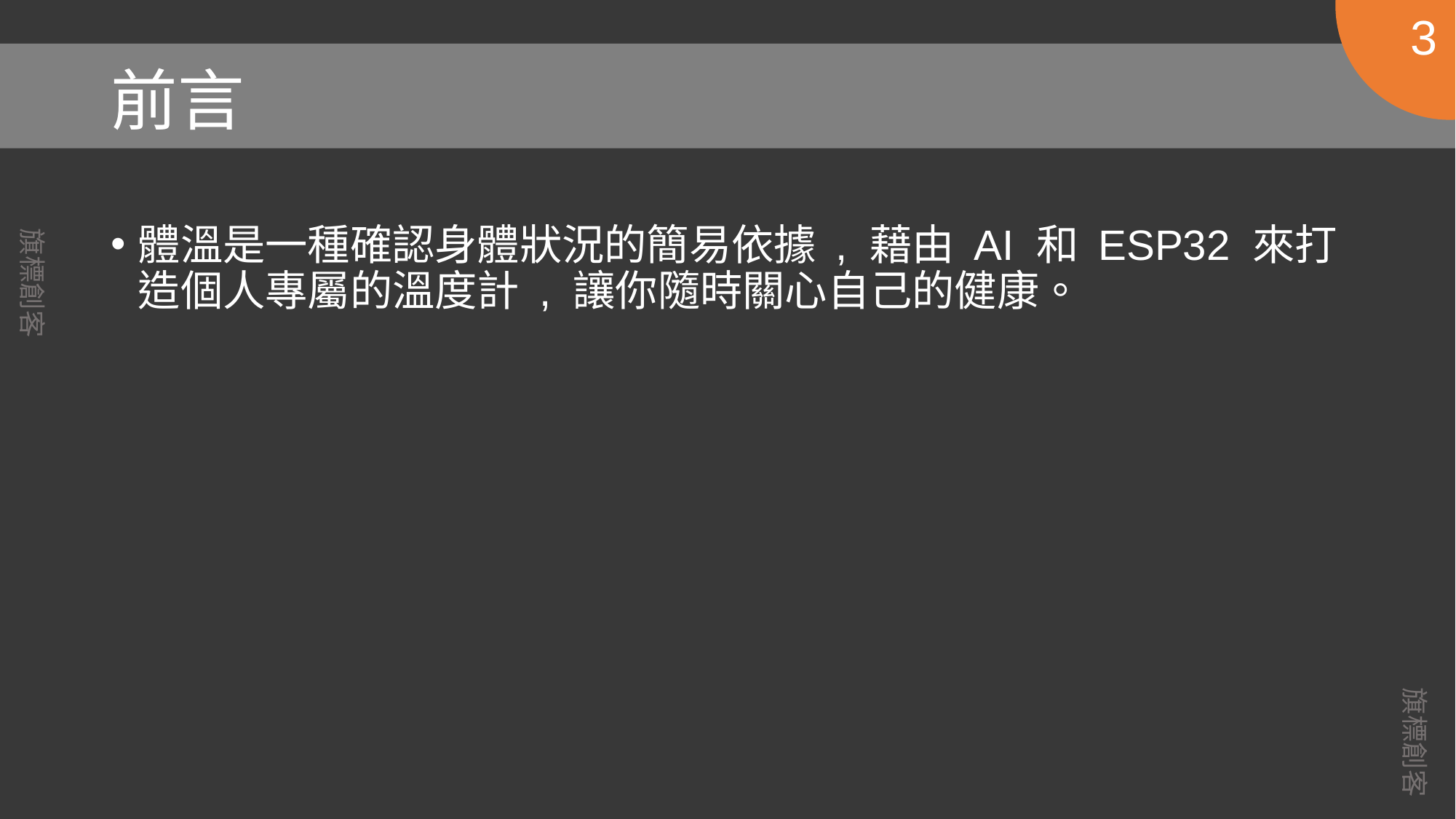

3
# 前言
體溫是一種確認身體狀況的簡易依據 , 藉由 AI 和 ESP32 來打造個人專屬的溫度計 , 讓你隨時關心自己的健康。